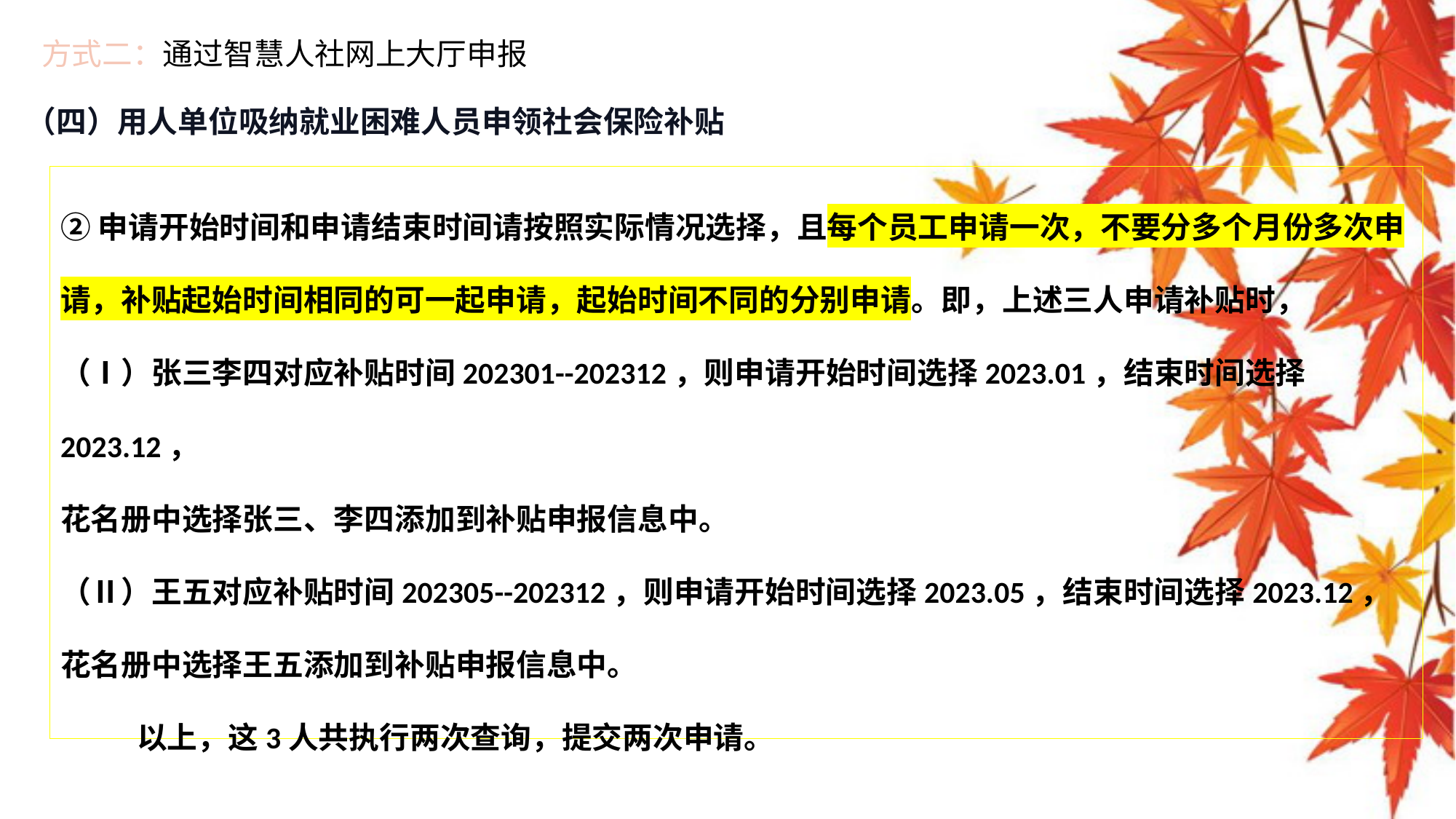

方式二：通过智慧人社网上大厅申报
（四）用人单位吸纳就业困难人员申领社会保险补贴
②申请开始时间和申请结束时间请按照实际情况选择，且每个员工申请一次，不要分多个月份多次申请，补贴起始时间相同的可一起申请，起始时间不同的分别申请。即，上述三人申请补贴时，
（Ⅰ）张三李四对应补贴时间202301--202312，则申请开始时间选择2023.01，结束时间选择2023.12，
花名册中选择张三、李四添加到补贴申报信息中。
（Ⅱ）王五对应补贴时间202305--202312，则申请开始时间选择2023.05，结束时间选择2023.12，花名册中选择王五添加到补贴申报信息中。
          以上，这3人共执行两次查询，提交两次申请。